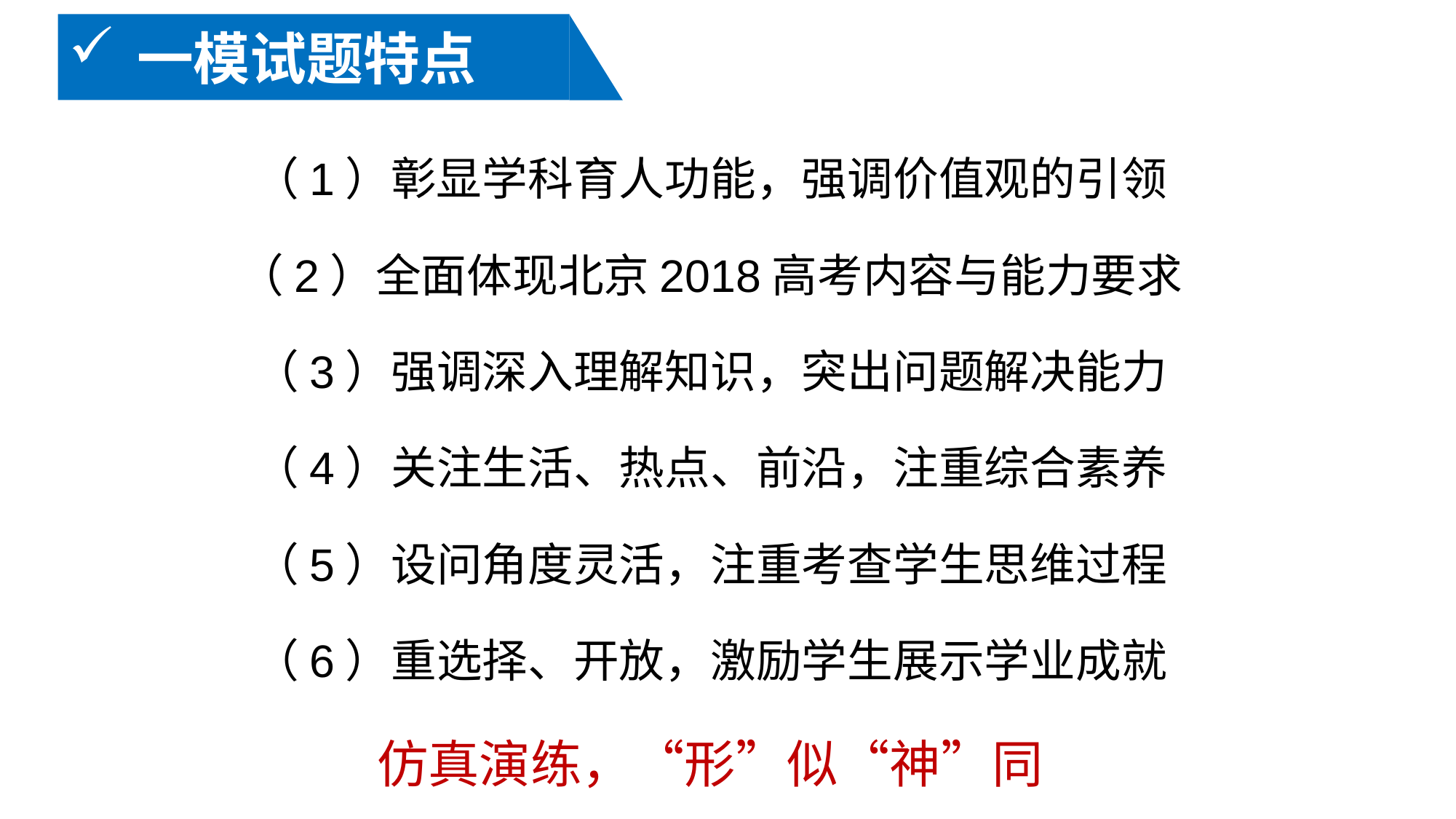

一模试题特点

（1）彰显学科育人功能，强调价值观的引领
（2）全面体现北京2018高考内容与能力要求
（3）强调深入理解知识，突出问题解决能力
（4）关注生活、热点、前沿，注重综合素养
（5）设问角度灵活，注重考查学生思维过程
（6）重选择、开放，激励学生展示学业成就
仿真演练，“形”似“神”同